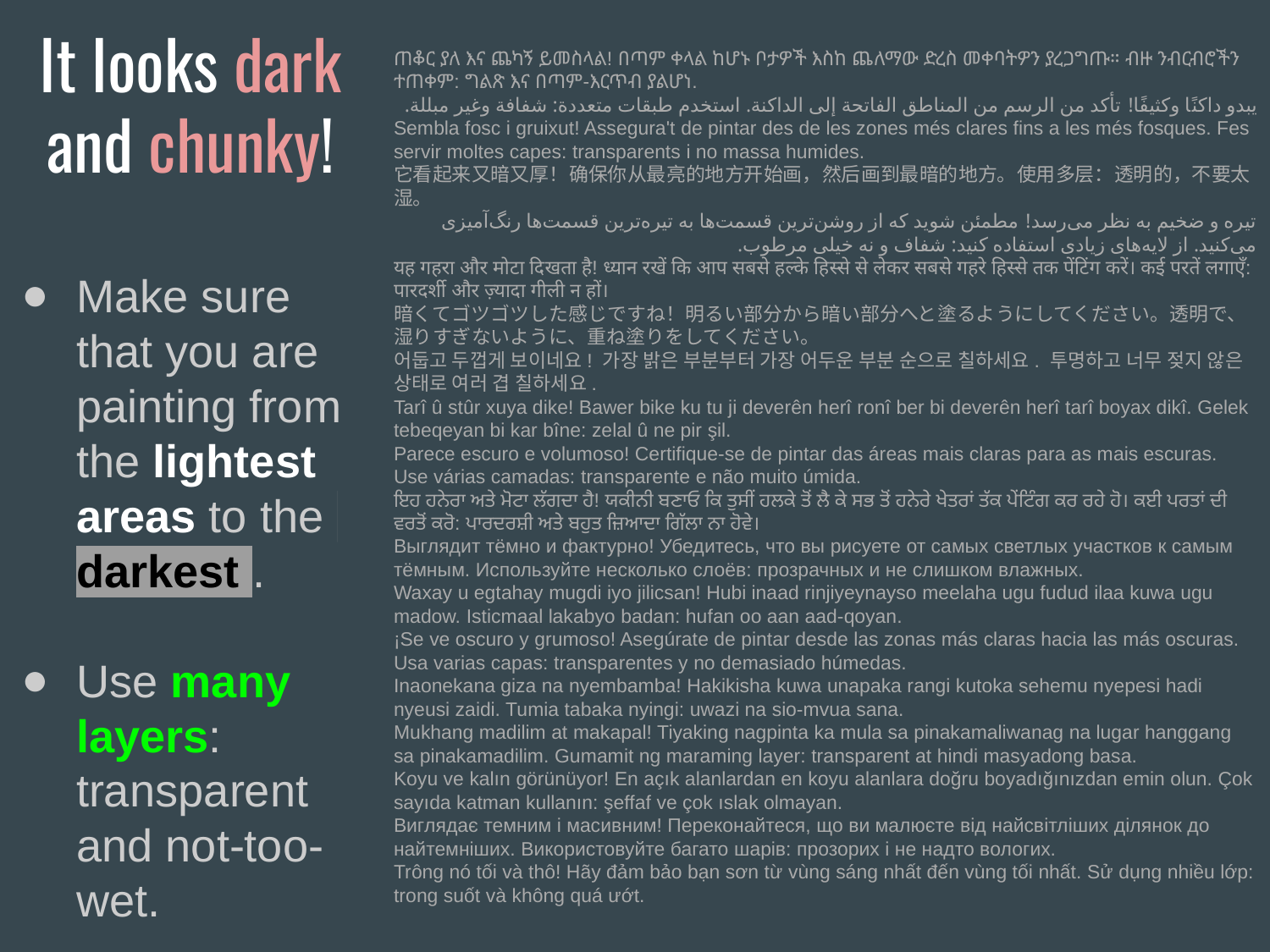

It looks dark and chunky!

Make sure that you are painting from the lightest areas to the  darkest .
Use many layers:  transparent and not-too-wet.
ጠቆር ያለ እና ጨካኝ ይመስላል! በጣም ቀላል ከሆኑ ቦታዎች እስከ ጨለማው ድረስ መቀባትዎን ያረጋግጡ። ብዙ ንብርብሮችን ተጠቀም: ግልጽ እና በጣም-እርጥብ ያልሆነ.
يبدو داكنًا وكثيفًا! تأكد من الرسم من المناطق الفاتحة إلى الداكنة. استخدم طبقات متعددة: شفافة وغير مبللة.
Sembla fosc i gruixut! Assegura't de pintar des de les zones més clares fins a les més fosques. Fes servir moltes capes: transparents i no massa humides.
它看起来又暗又厚！确保你从最亮的地方开始画，然后画到最暗的地方。使用多层：透明的，不要太湿。
تیره و ضخیم به نظر می‌رسد! مطمئن شوید که از روشن‌ترین قسمت‌ها به تیره‌ترین قسمت‌ها رنگ‌آمیزی می‌کنید. از لایه‌های زیادی استفاده کنید: شفاف و نه خیلی مرطوب.
यह गहरा और मोटा दिखता है! ध्यान रखें कि आप सबसे हल्के हिस्से से लेकर सबसे गहरे हिस्से तक पेंटिंग करें। कई परतें लगाएँ: पारदर्शी और ज़्यादा गीली न हों।
暗くてゴツゴツした感じですね！明るい部分から暗い部分へと塗るようにしてください。透明で、湿りすぎないように、重ね塗りをしてください。
어둡고 두껍게 보이네요! 가장 밝은 부분부터 가장 어두운 부분 순으로 칠하세요. 투명하고 너무 젖지 않은 상태로 여러 겹 칠하세요.
Tarî û stûr xuya dike! Bawer bike ku tu ji deverên herî ronî ber bi deverên herî tarî boyax dikî. Gelek tebeqeyan bi kar bîne: zelal û ne pir şil.
Parece escuro e volumoso! Certifique-se de pintar das áreas mais claras para as mais escuras. Use várias camadas: transparente e não muito úmida.
ਇਹ ਹਨੇਰਾ ਅਤੇ ਮੋਟਾ ਲੱਗਦਾ ਹੈ! ਯਕੀਨੀ ਬਣਾਓ ਕਿ ਤੁਸੀਂ ਹਲਕੇ ਤੋਂ ਲੈ ਕੇ ਸਭ ਤੋਂ ਹਨੇਰੇ ਖੇਤਰਾਂ ਤੱਕ ਪੇਂਟਿੰਗ ਕਰ ਰਹੇ ਹੋ। ਕਈ ਪਰਤਾਂ ਦੀ ਵਰਤੋਂ ਕਰੋ: ਪਾਰਦਰਸ਼ੀ ਅਤੇ ਬਹੁਤ ਜ਼ਿਆਦਾ ਗਿੱਲਾ ਨਾ ਹੋਵੇ।
Выглядит тёмно и фактурно! Убедитесь, что вы рисуете от самых светлых участков к самым тёмным. Используйте несколько слоёв: прозрачных и не слишком влажных.
Waxay u egtahay mugdi iyo jilicsan! Hubi inaad rinjiyeynayso meelaha ugu fudud ilaa kuwa ugu madow. Isticmaal lakabyo badan: hufan oo aan aad-qoyan.
¡Se ve oscuro y grumoso! Asegúrate de pintar desde las zonas más claras hacia las más oscuras. Usa varias capas: transparentes y no demasiado húmedas.
Inaonekana giza na nyembamba! Hakikisha kuwa unapaka rangi kutoka sehemu nyepesi hadi nyeusi zaidi. Tumia tabaka nyingi: uwazi na sio-mvua sana.
Mukhang madilim at makapal! Tiyaking nagpinta ka mula sa pinakamaliwanag na lugar hanggang sa pinakamadilim. Gumamit ng maraming layer: transparent at hindi masyadong basa.
Koyu ve kalın görünüyor! En açık alanlardan en koyu alanlara doğru boyadığınızdan emin olun. Çok sayıda katman kullanın: şeffaf ve çok ıslak olmayan.
Виглядає темним і масивним! Переконайтеся, що ви малюєте від найсвітліших ділянок до найтемніших. Використовуйте багато шарів: прозорих і не надто вологих.
Trông nó tối và thô! Hãy đảm bảo bạn sơn từ vùng sáng nhất đến vùng tối nhất. Sử dụng nhiều lớp: trong suốt và không quá ướt.